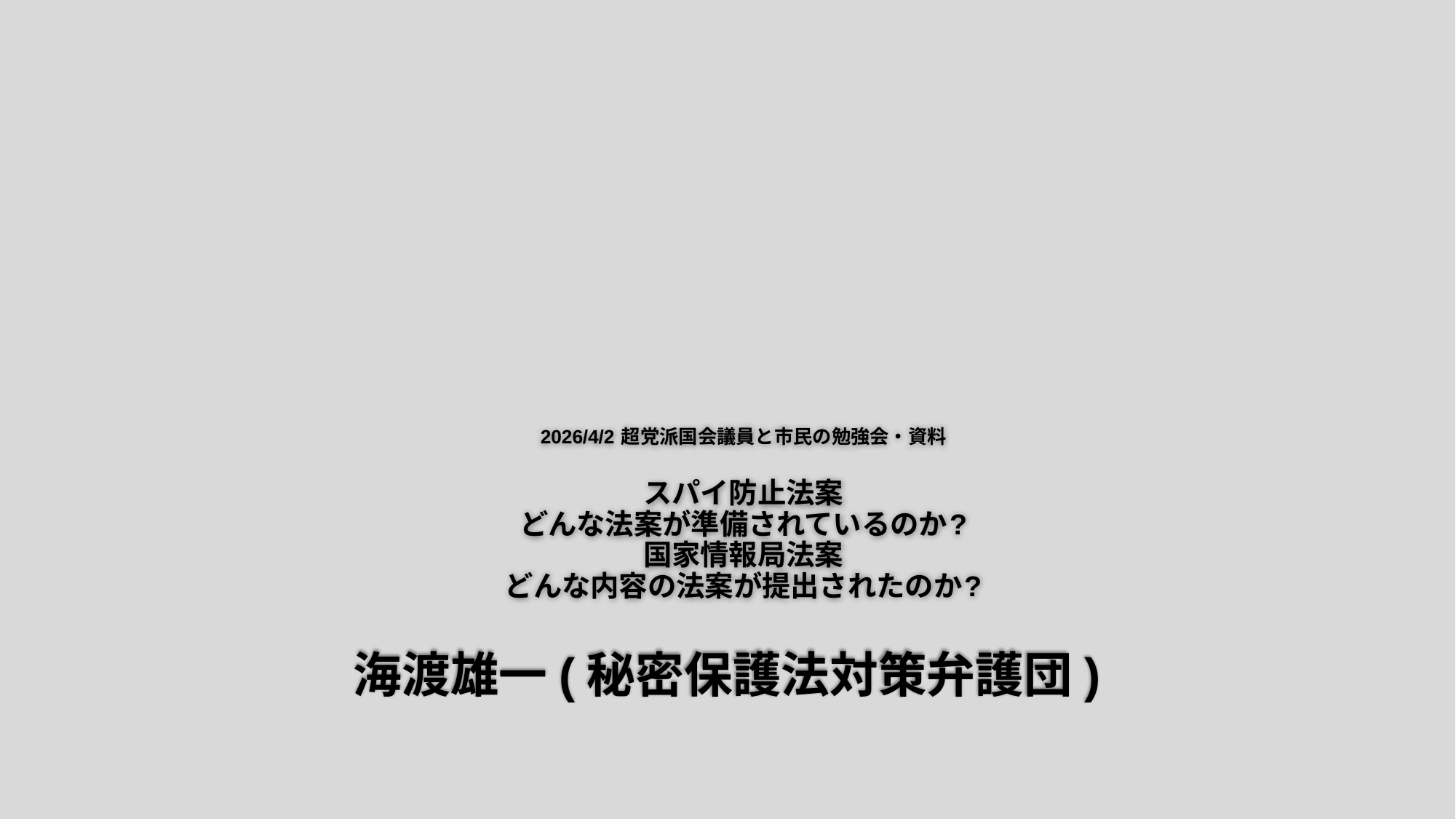

# 2026/4/2 超党派国会議員と市民の勉強会・資料 スパイ防止法案 どんな法案が準備されているのか? 国家情報局法案 どんな内容の法案が提出されたのか?
海渡雄一(秘密保護法対策弁護団)